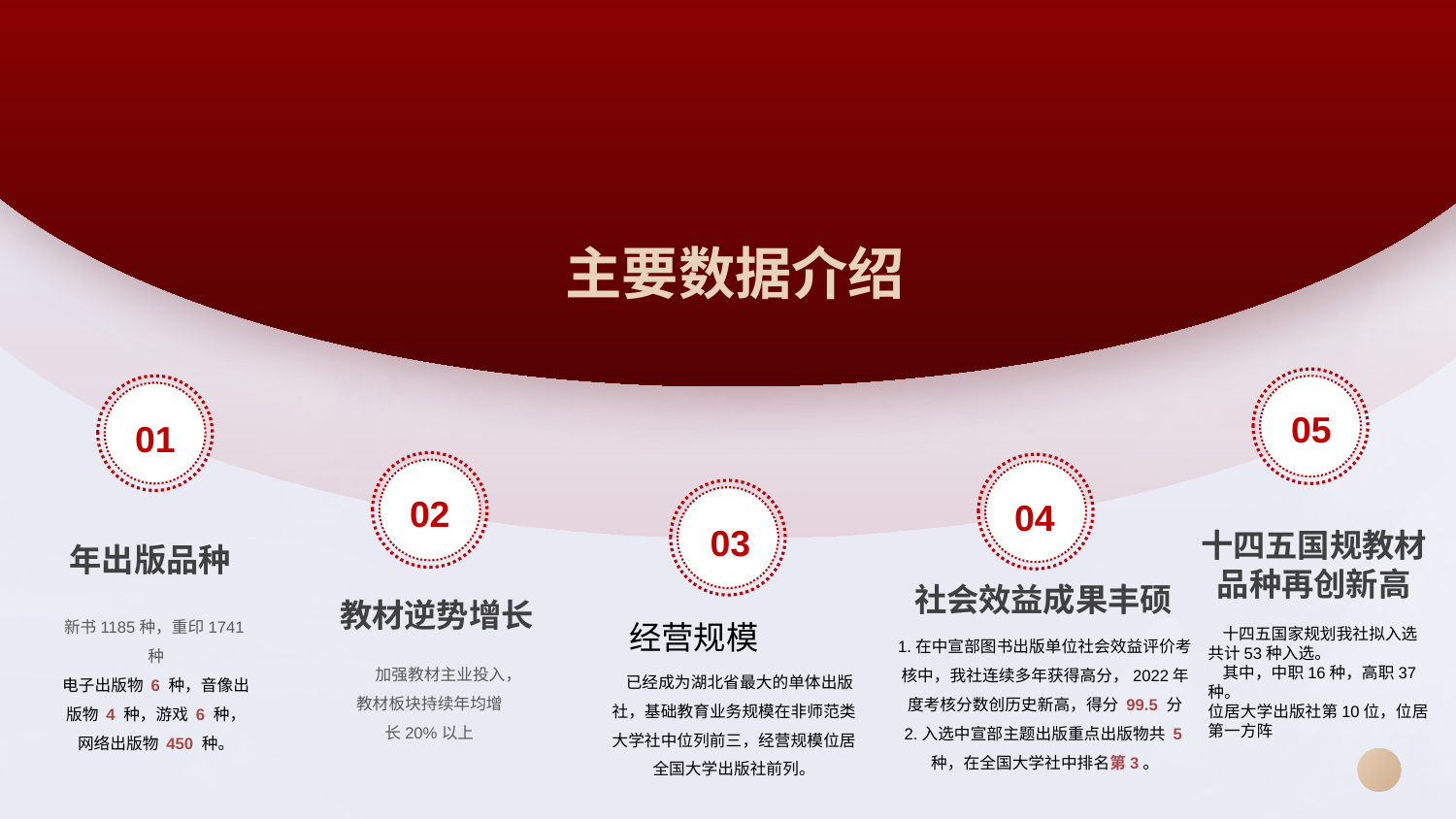

主要数据介绍

05
01

02

04
03
十四五国规教材品种再创新高
年出版品种
社会效益成果丰硕
教材逆势增长
     经营规模
新书1185种，重印1741种
电子出版物 6 种，音像出版物 4 种，游戏 6 种，网络出版物 450 种。
   十四五国家规划我社拟入选共计53种入选。
   其中，中职16种，高职37种。
位居大学出版社第10位，位居第一方阵
1.在中宣部图书出版单位社会效益评价考核中，我社连续多年获得高分，2022年度考核分数创历史新高，得分 99.5 分
2.入选中宣部主题出版重点出版物共 5种，在全国大学社中排名第3。

     加强教材主业投入，教材板块持续年均增长20%以上
  已经成为湖北省最大的单体出版社，基础教育业务规模在非师范类大学社中位列前三，经营规模位居全国大学出版社前列。